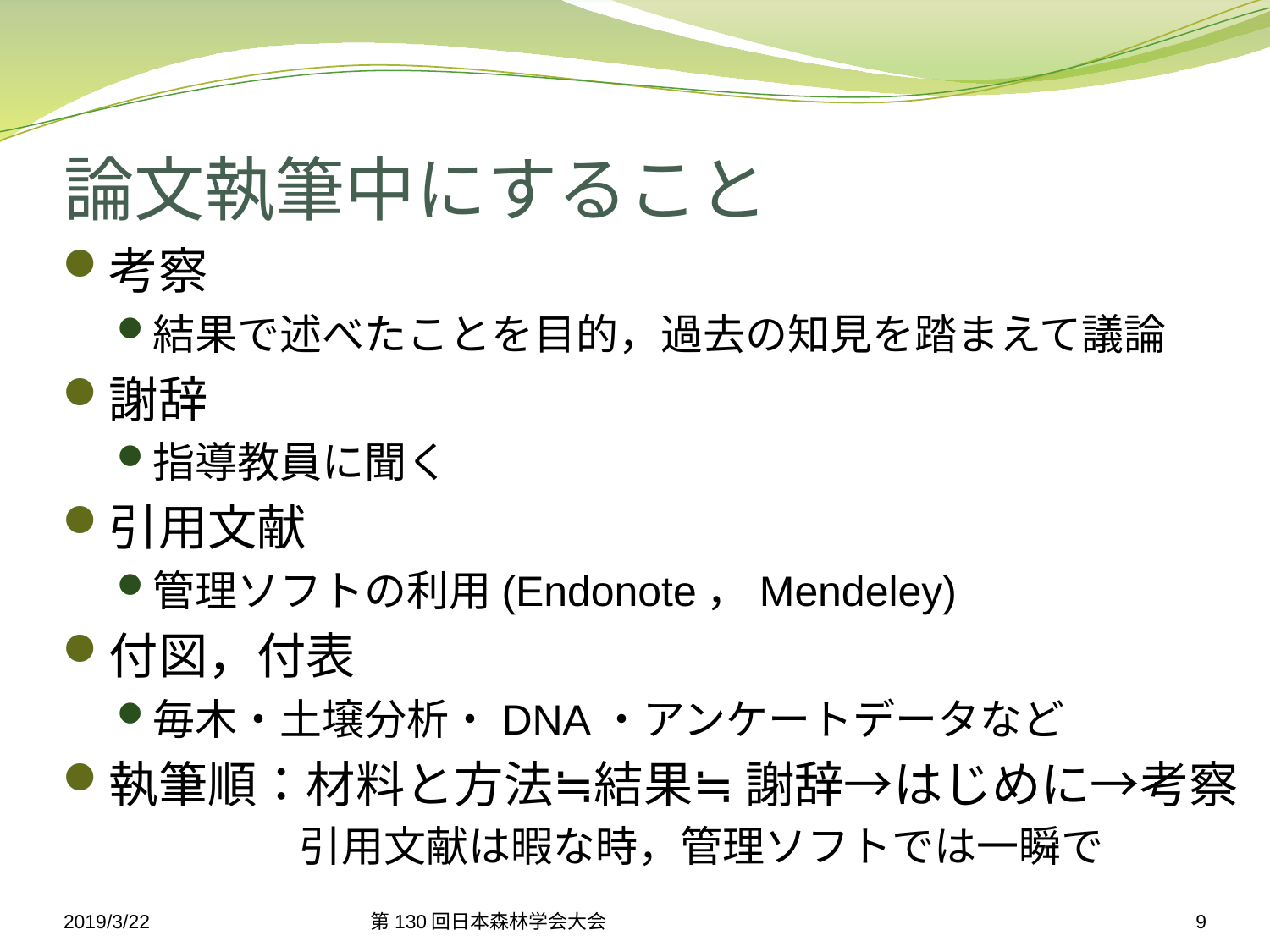

# 論文執筆中にすること
考察
結果で述べたことを目的，過去の知見を踏まえて議論
謝辞
指導教員に聞く
引用文献
管理ソフトの利用(Endonote，Mendeley)
付図，付表
毎木・土壌分析・DNA・アンケートデータなど
執筆順：材料と方法≒結果≒ 謝辞→はじめに→考察
	　　 引用文献は暇な時，管理ソフトでは一瞬で
2019/3/22
第130回日本森林学会大会
9